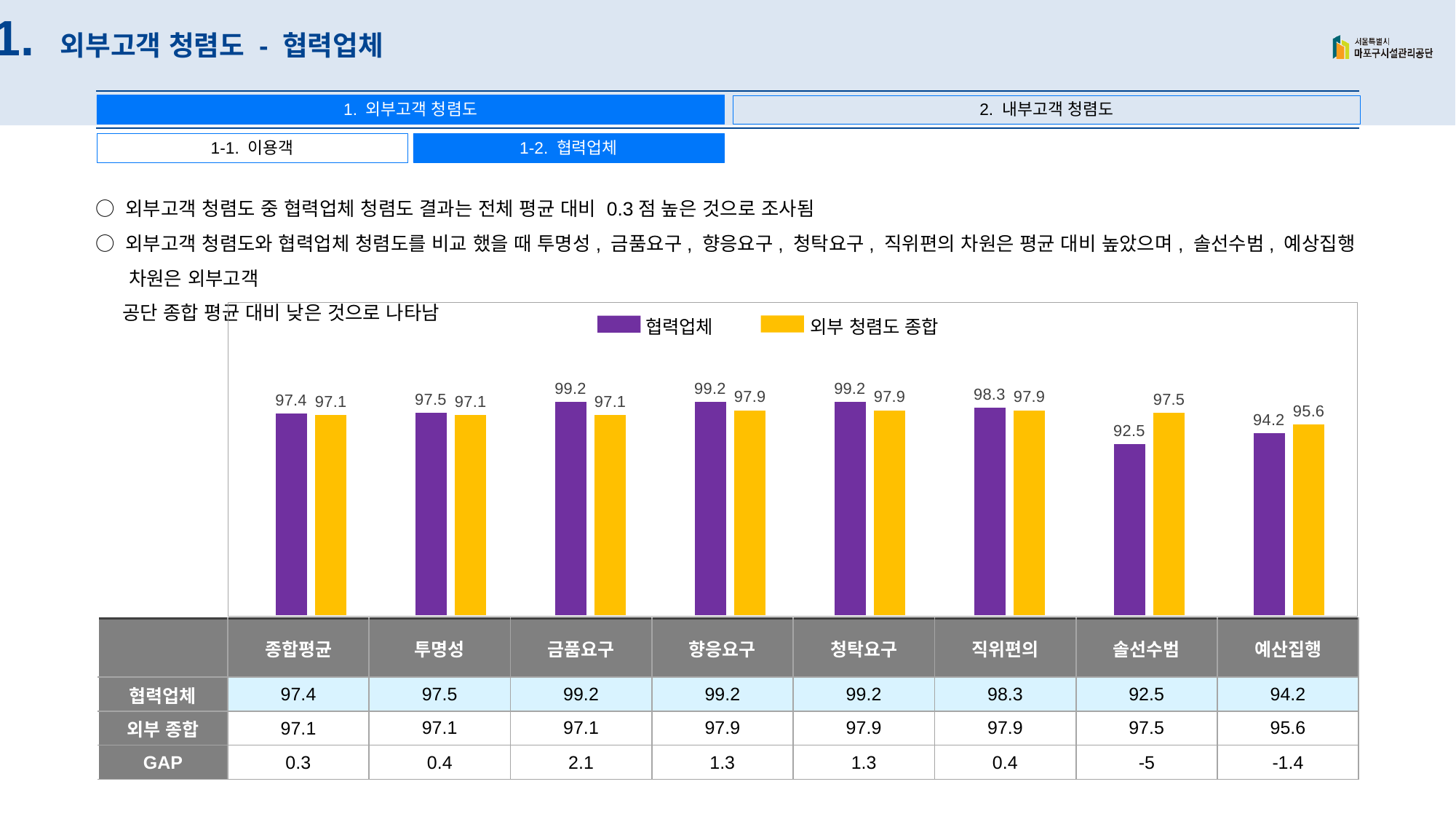

01. 외부고객 청렴도 - 협력업체
1. 외부고객 청렴도
2. 내부고객 청렴도
1-1. 이용객
1-2. 협력업체
○ 외부고객 청렴도 중 협력업체 청렴도 결과는 전체 평균 대비 0.3점 높은 것으로 조사됨
○ 외부고객 청렴도와 협력업체 청렴도를 비교 했을 때 투명성, 금품요구, 향응요구, 청탁요구, 직위편의 차원은 평균 대비 높았으며, 솔선수범, 예상집행 차원은 외부고객
    공단 종합 평균 대비 낮은 것으로 나타남

### Chart

| Category |  |  |
|---|---|---|
협력업체
외부 청렴도 종합

|  | 종합평균 | 투명성 | 금품요구 | 향응요구 | 청탁요구 | 직위편의 | 솔선수범 | 예산집행 |
| --- | --- | --- | --- | --- | --- | --- | --- | --- |
| 협력업체 | 97.4 | 97.5 | 99.2 | 99.2 | 99.2 | 98.3 | 92.5 | 94.2 |
| 외부 종합 | 97.1 | 97.1 | 97.1 | 97.9 | 97.9 | 97.9 | 97.5 | 95.6 |
| GAP | 0.3 | 0.4 | 2.1 | 1.3 | 1.3 | 0.4 | -5 | -1.4 |